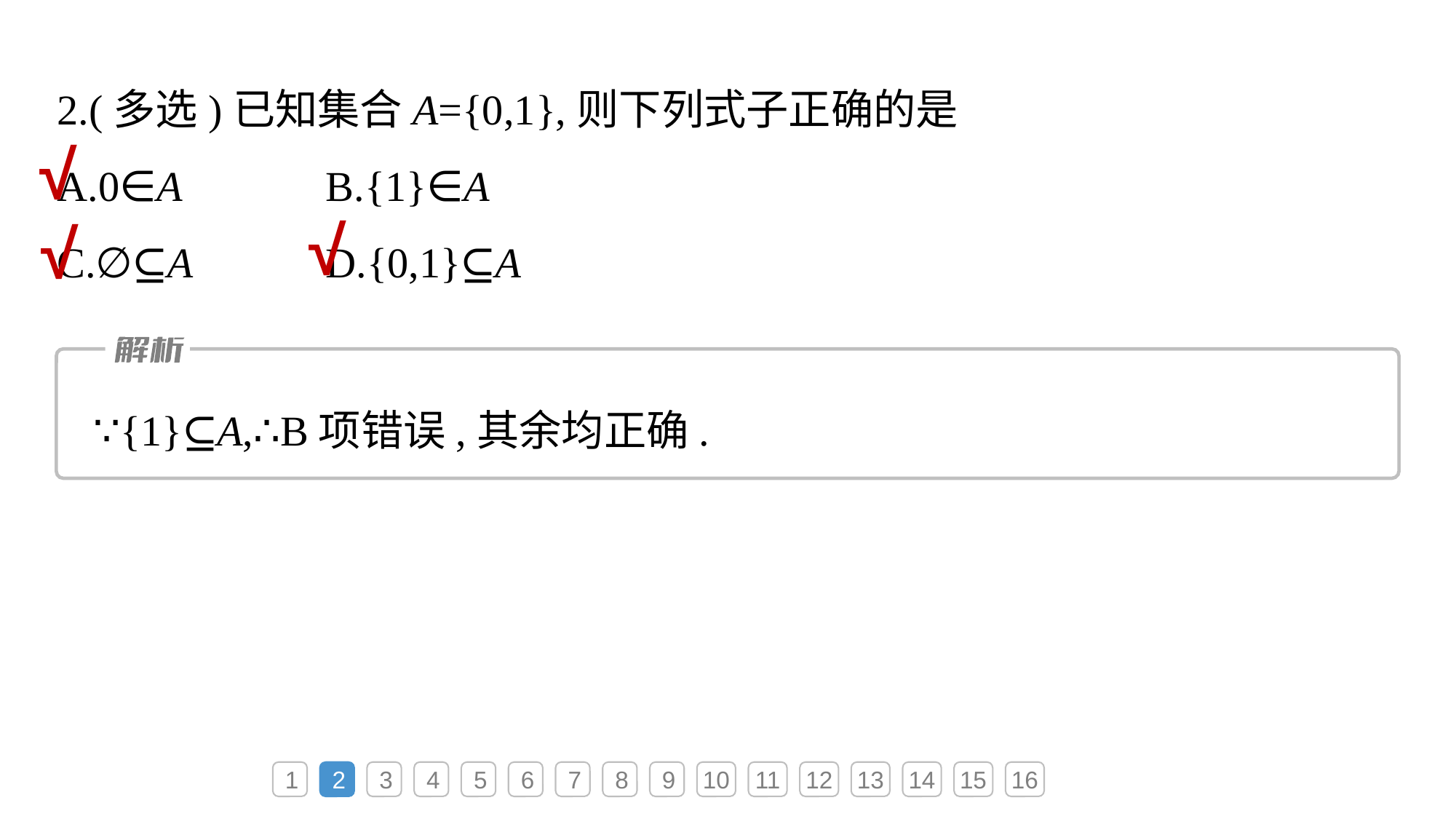

2.(多选)已知集合A={0,1},则下列式子正确的是
A.0∈A	B.{1}∈A
C.∅⊆A	D.{0,1}⊆A
√
√
√

∵{1}⊆A,∴B项错误,其余均正确.
1
2
3
4
5
6
7
8
9
10
11
12
13
14
15
16